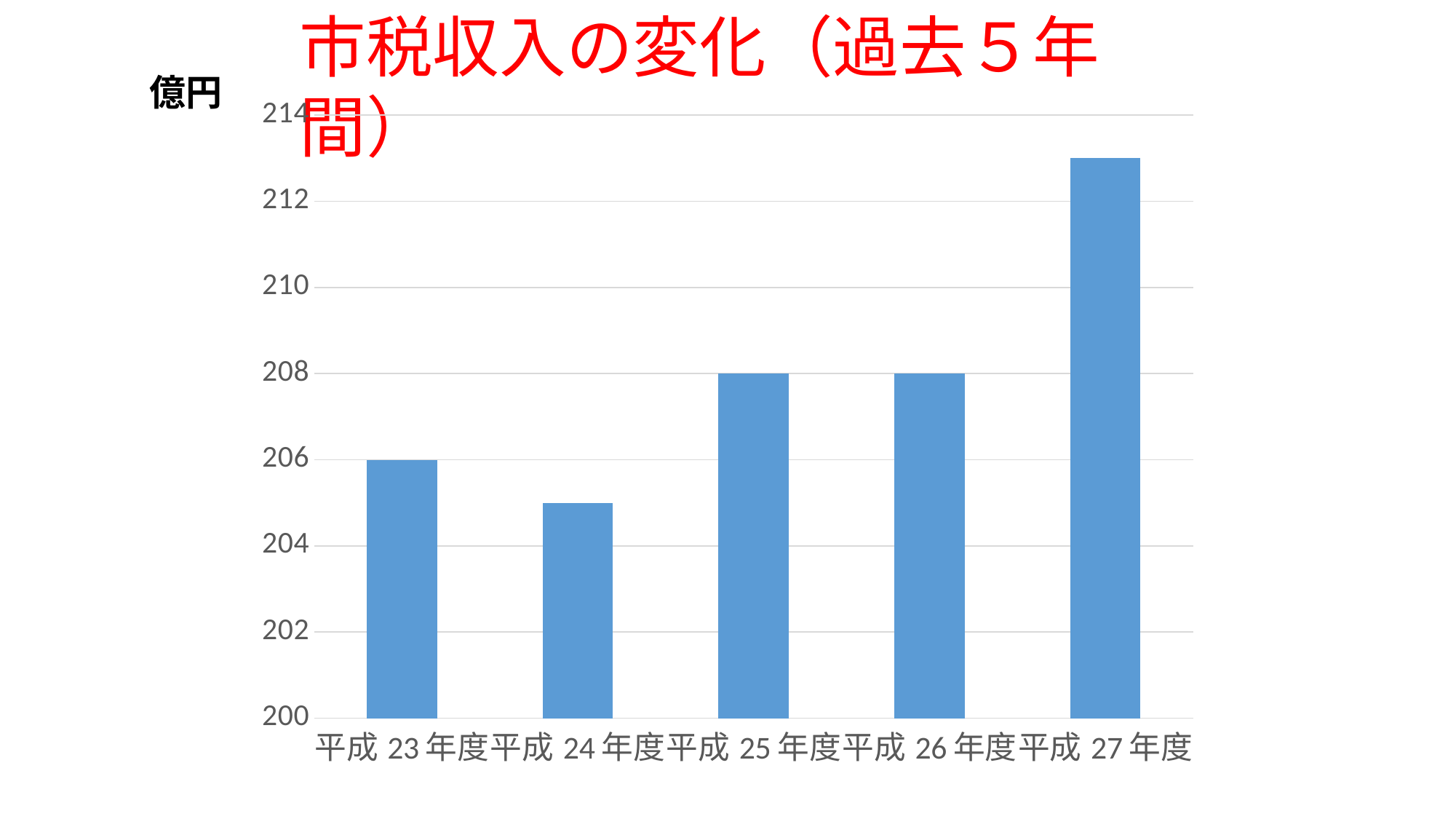

市税収入の変化（過去５年間）
億円

### Chart

| Category | 系列 1 |
|---|---|
| 平成23年度 | 206.0 |
| 平成24年度 | 205.0 |
| 平成25年度 | 208.0 |
| 平成26年度 | 208.0 |
| 平成27年度 | 213.0 |